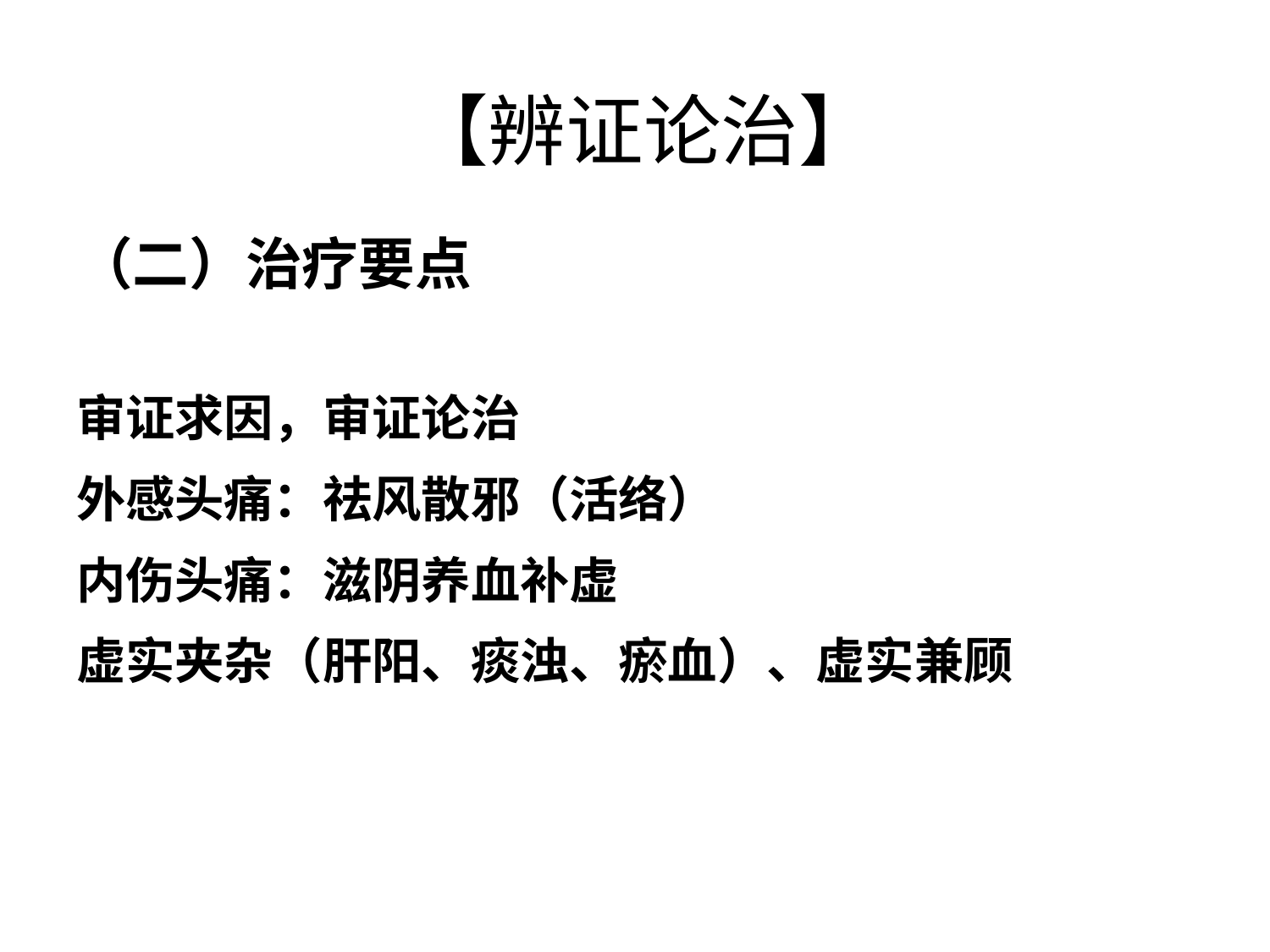

# 【辨证论治】
（二）治疗要点

审证求因，审证论治
外感头痛：祛风散邪（活络）
内伤头痛：滋阴养血补虚
虚实夹杂（肝阳、痰浊、瘀血）、虚实兼顾